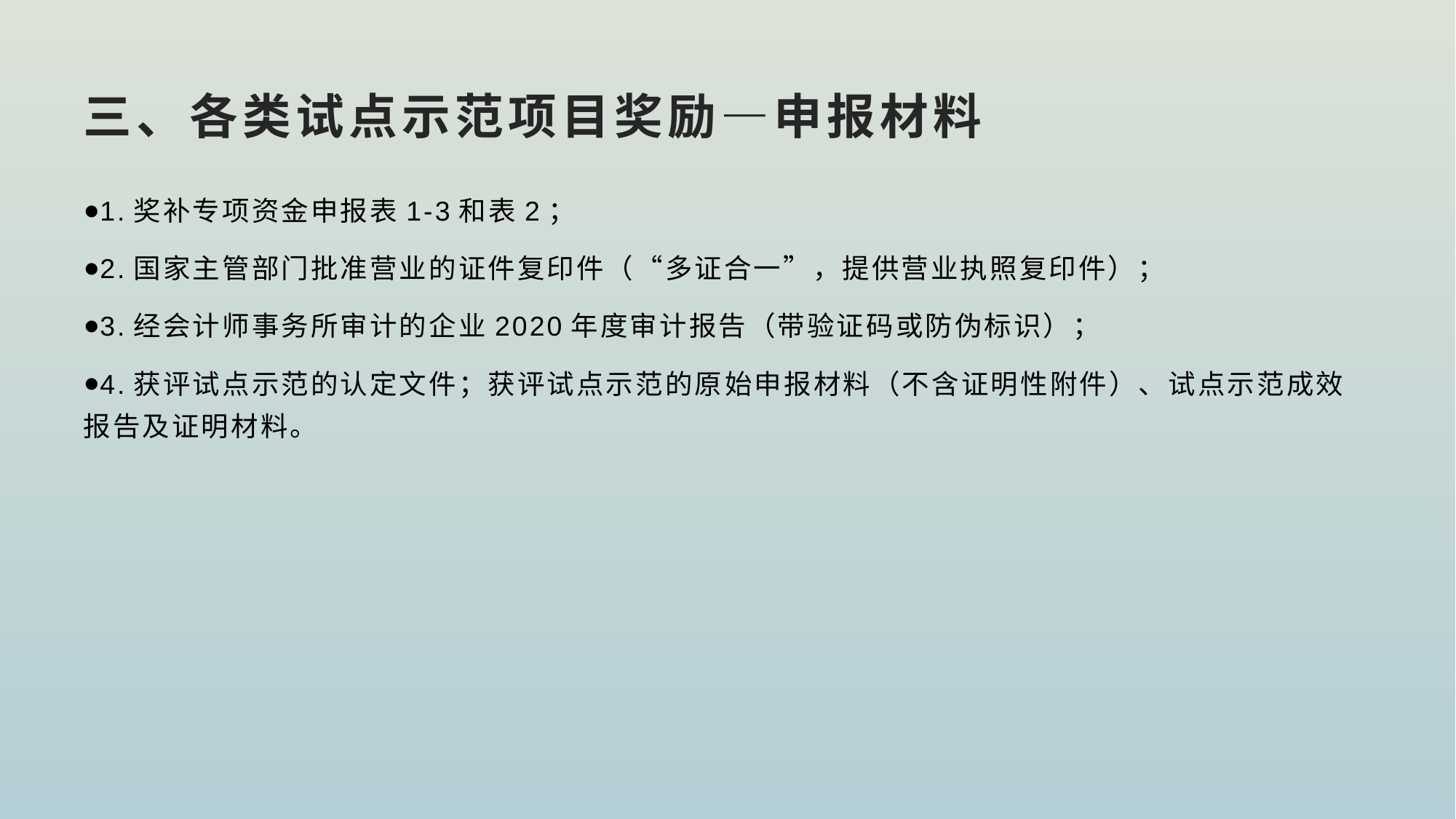

# 三、各类试点示范项目奖励—申报材料
1.奖补专项资金申报表1-3和表2；
2.国家主管部门批准营业的证件复印件（“多证合一”，提供营业执照复印件）；
3.经会计师事务所审计的企业2020年度审计报告（带验证码或防伪标识）；
4.获评试点示范的认定文件；获评试点示范的原始申报材料（不含证明性附件）、试点示范成效报告及证明材料。